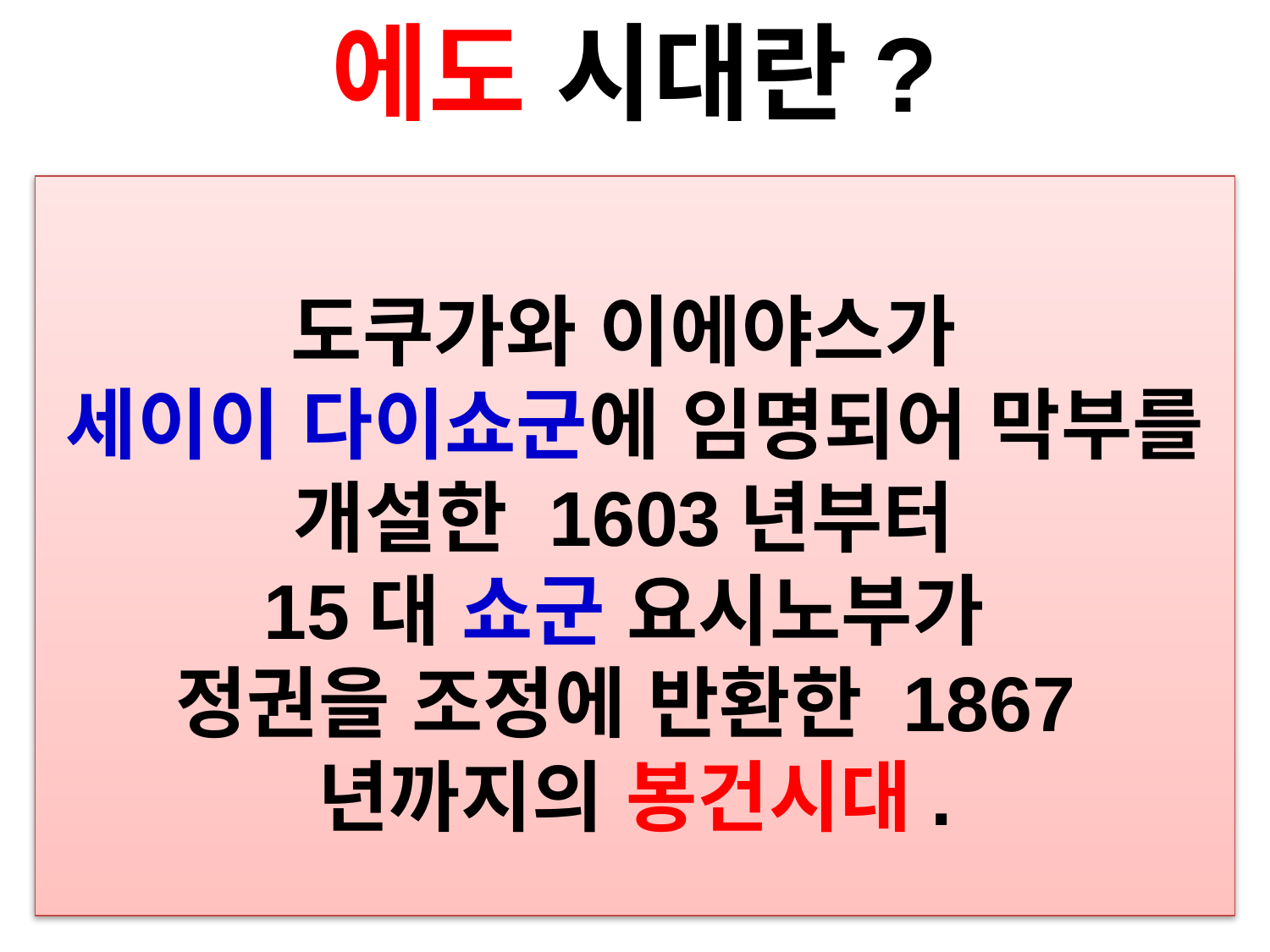

에도 시대란?

도쿠가와 이에야스가
세이이 다이쇼군에 임명되어 막부를 개설한 1603년부터
15대 쇼군 요시노부가
정권을 조정에 반환한 1867년까지의 봉건시대.